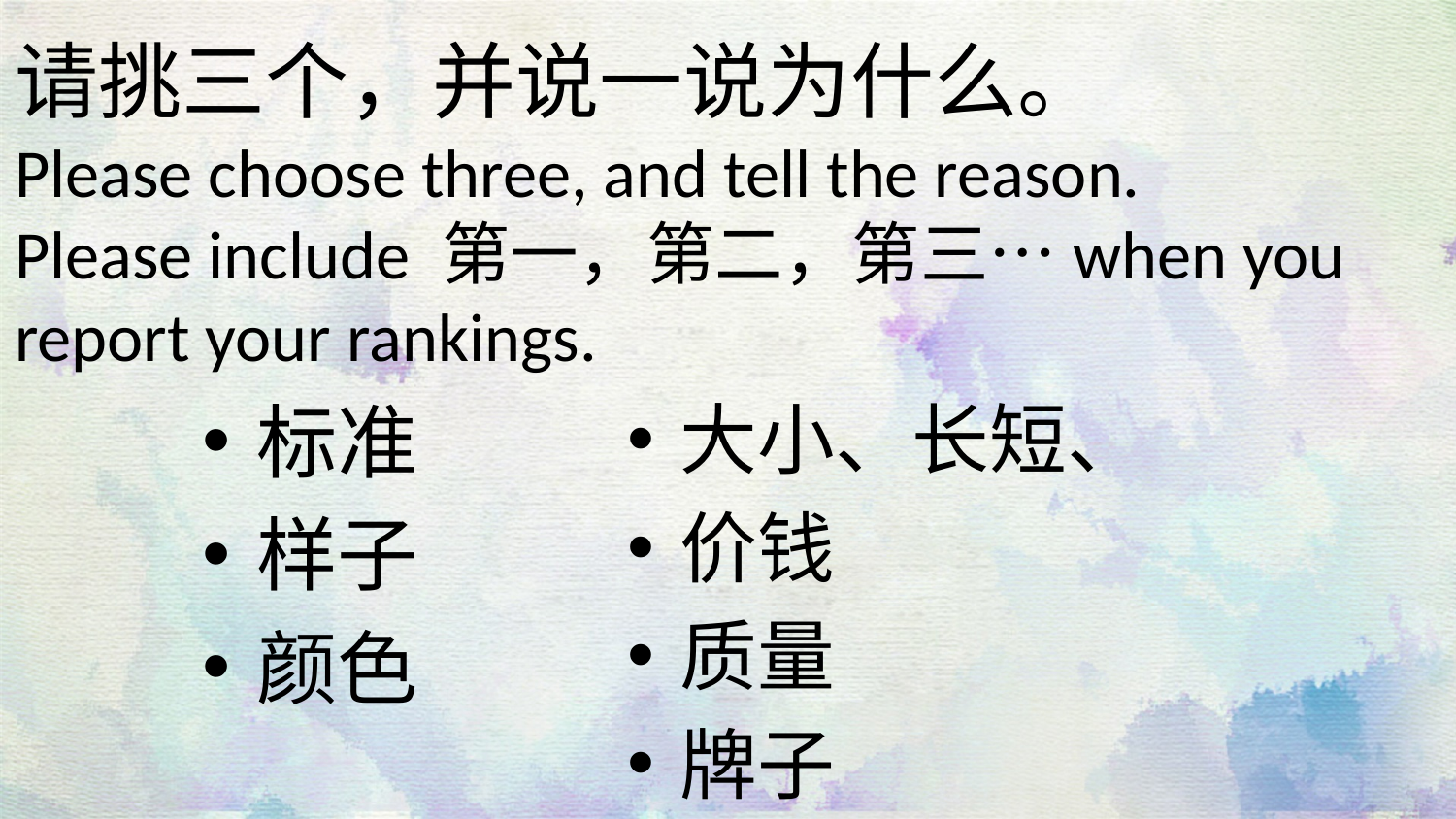

# 请挑三个，并说一说为什么。 Please choose three, and tell the reason. Please include 第一，第二，第三…when you report your rankings.
标准
样子
颜色

大小、长短、
价钱
质量
牌子